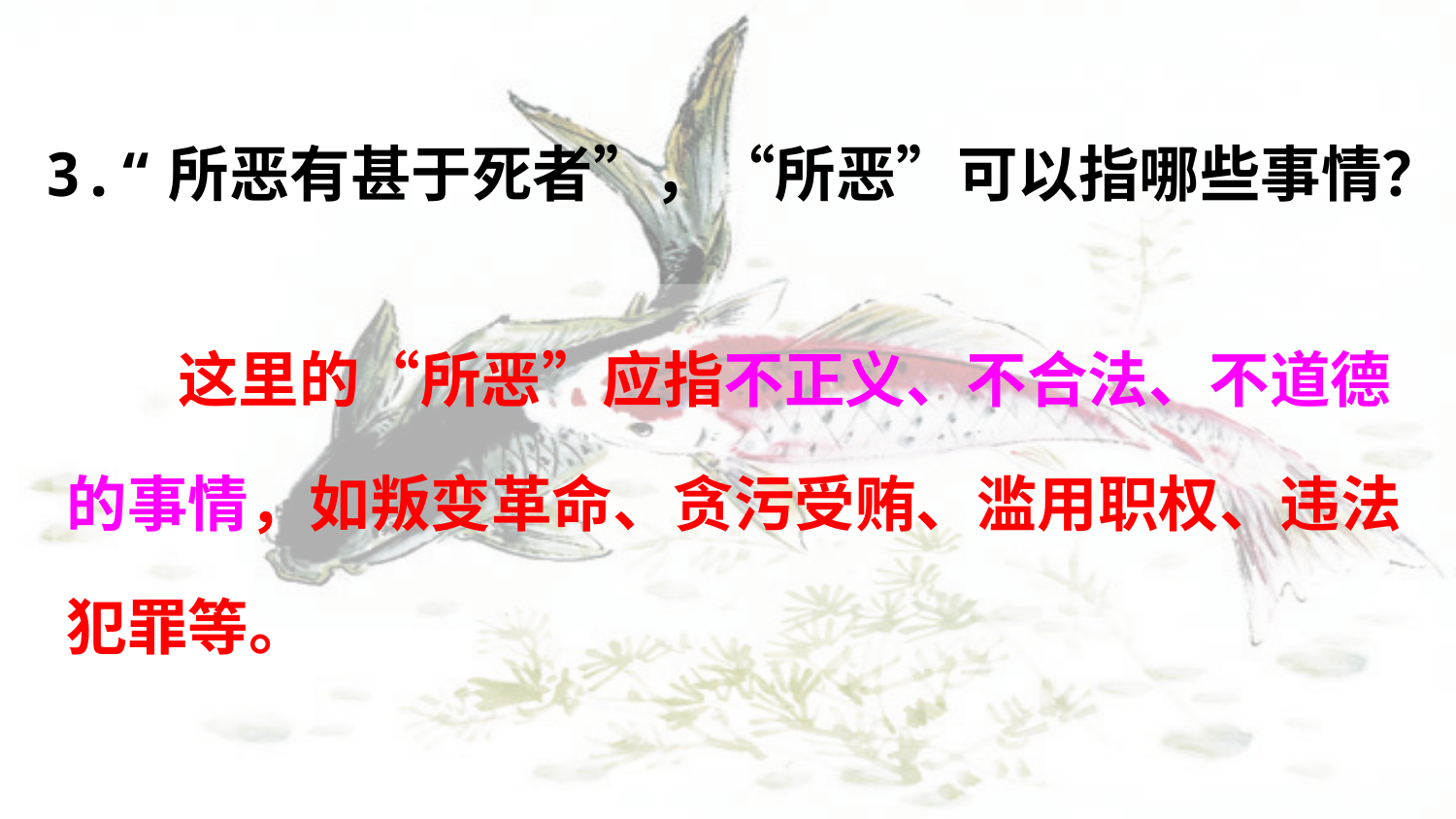

3.“所恶有甚于死者”，“所恶”可以指哪些事情？
       这里的“所恶”应指不正义、不合法、不道德的事情，如叛变革命、贪污受贿、滥用职权、违法犯罪等。